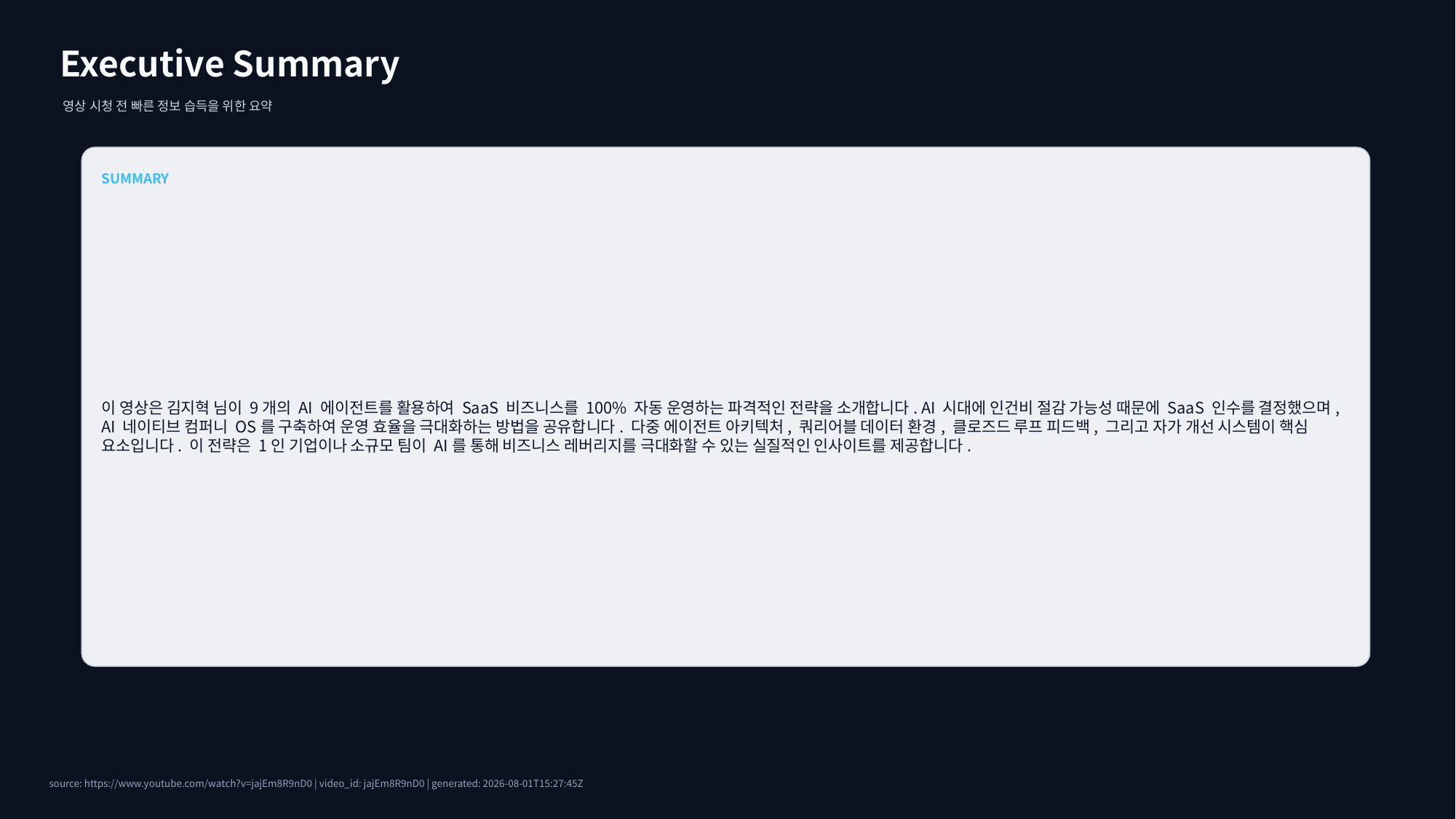

Executive Summary
영상 시청 전 빠른 정보 습득을 위한 요약

SUMMARY
이 영상은 김지혁 님이 9개의 AI 에이전트를 활용하여 SaaS 비즈니스를 100% 자동 운영하는 파격적인 전략을 소개합니다. AI 시대에 인건비 절감 가능성 때문에 SaaS 인수를 결정했으며, AI 네이티브 컴퍼니 OS를 구축하여 운영 효율을 극대화하는 방법을 공유합니다. 다중 에이전트 아키텍처, 쿼리어블 데이터 환경, 클로즈드 루프 피드백, 그리고 자가 개선 시스템이 핵심 요소입니다. 이 전략은 1인 기업이나 소규모 팀이 AI를 통해 비즈니스 레버리지를 극대화할 수 있는 실질적인 인사이트를 제공합니다.
source: https://www.youtube.com/watch?v=jajEm8R9nD0 | video_id: jajEm8R9nD0 | generated: 2026-08-01T15:27:45Z